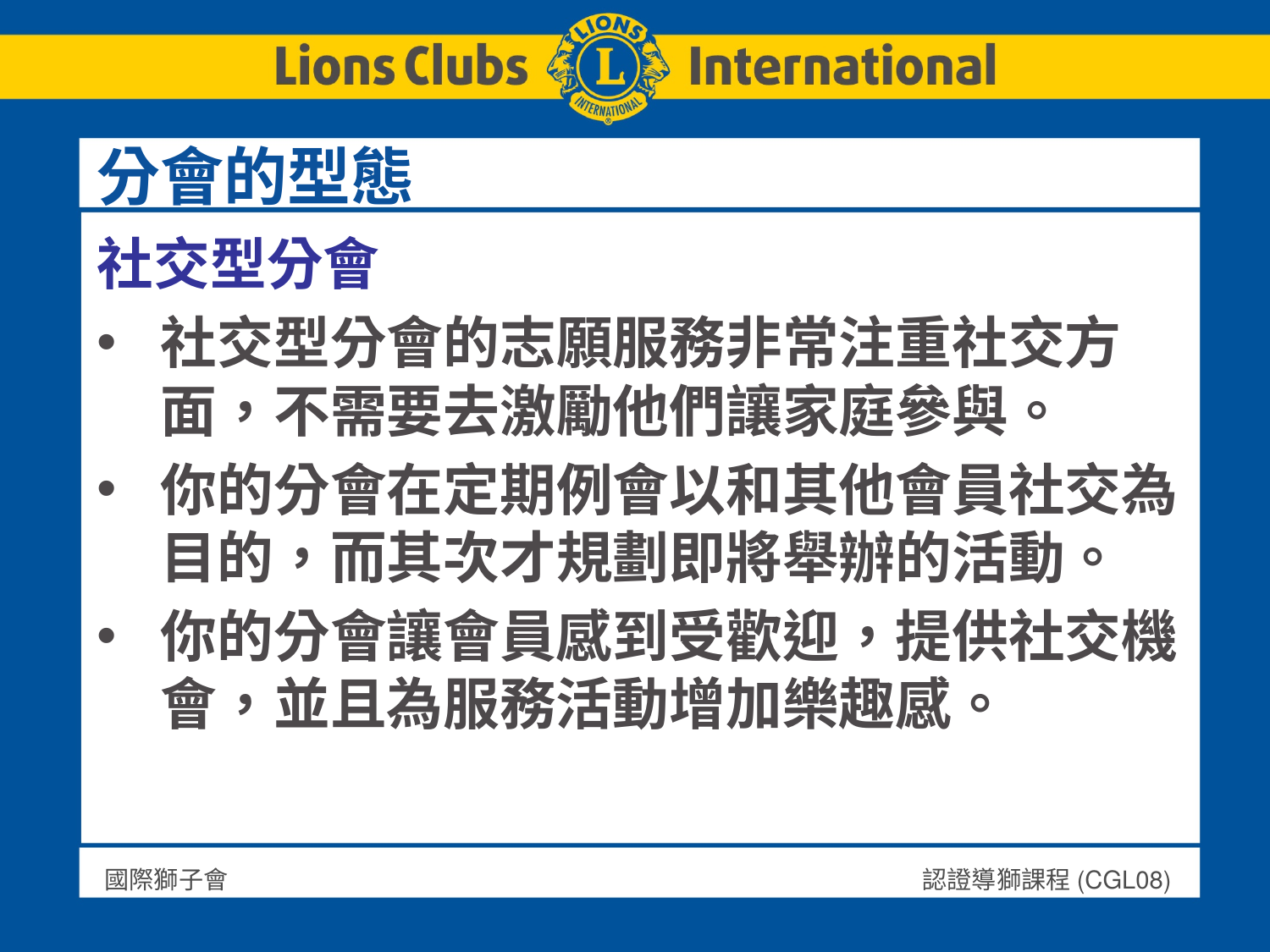

# 分會的型態
社交型分會
社交型分會的志願服務非常注重社交方面，不需要去激勵他們讓家庭參與。
你的分會在定期例會以和其他會員社交為目的，而其次才規劃即將舉辦的活動。
你的分會讓會員感到受歡迎，提供社交機會，並且為服務活動增加樂趣感。